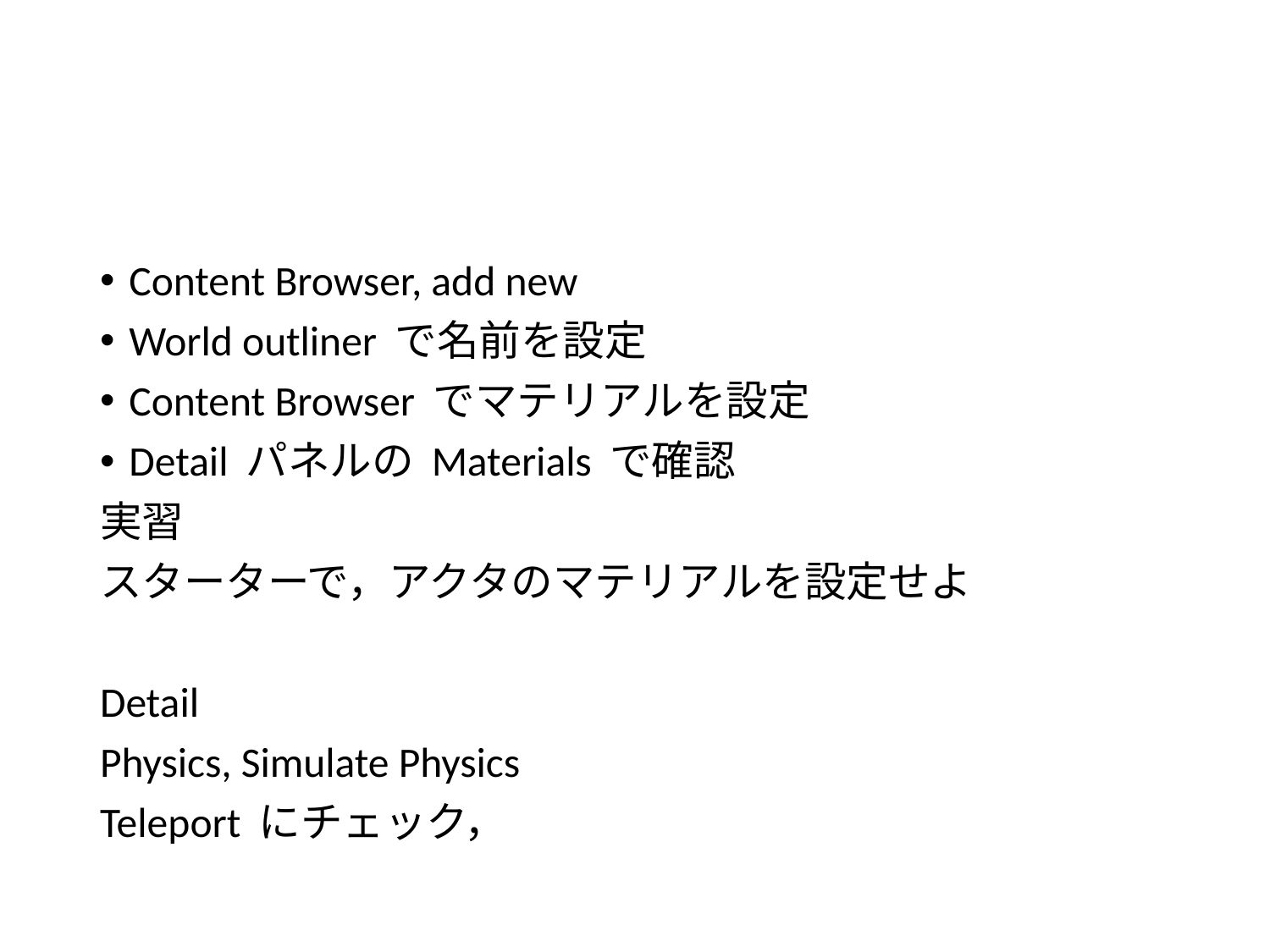

#
Content Browser, add new
World outliner で名前を設定
Content Browser でマテリアルを設定
Detail パネルの Materials で確認
実習
スターターで，アクタのマテリアルを設定せよ

Detail
Physics, Simulate Physics
Teleport にチェック，